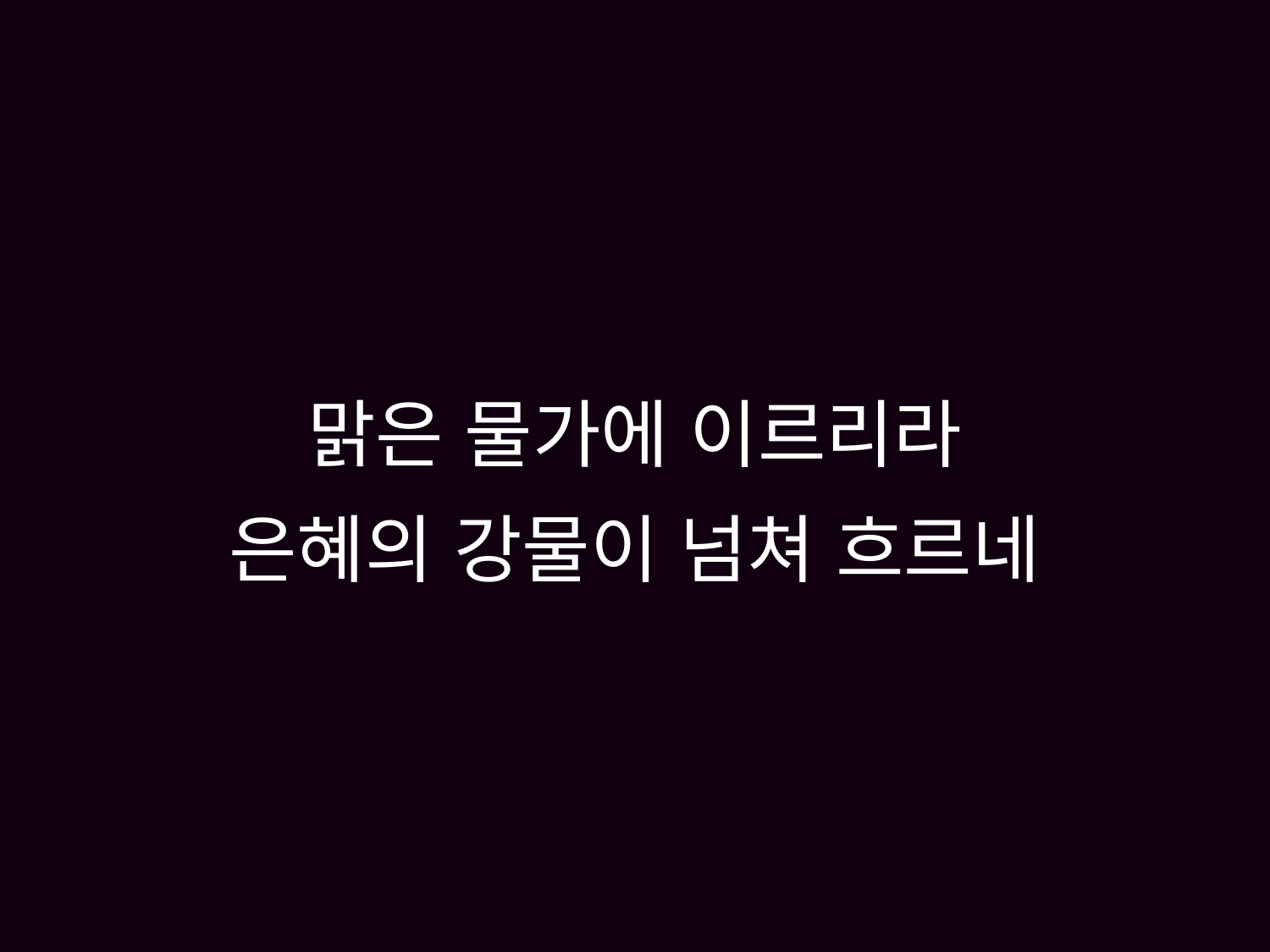

# 맑은 물가에 이르리라 은혜의 강물이 넘쳐 흐르네